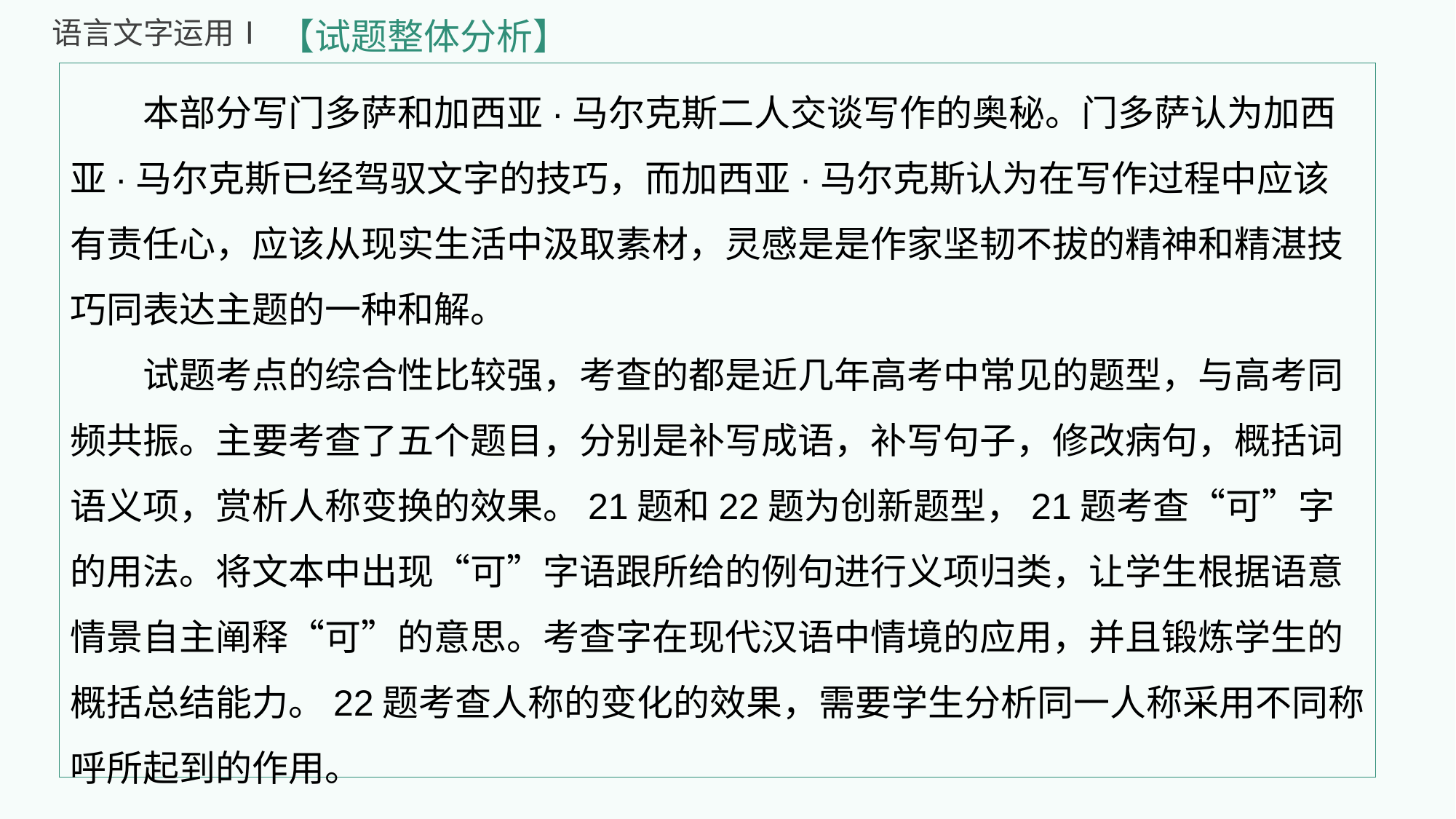

语言文字运用Ⅰ
【试题整体分析】
本部分写门多萨和加西亚·马尔克斯二人交谈写作的奥秘。门多萨认为加西亚·马尔克斯已经驾驭文字的技巧，而加西亚·马尔克斯认为在写作过程中应该有责任心，应该从现实生活中汲取素材，灵感是是作家坚韧不拔的精神和精湛技巧同表达主题的一种和解。
试题考点的综合性比较强，考查的都是近几年高考中常见的题型，与高考同频共振。主要考查了五个题目，分别是补写成语，补写句子，修改病句，概括词语义项，赏析人称变换的效果。21题和22题为创新题型，21题考查“可”字的用法。将文本中出现“可”字语跟所给的例句进行义项归类，让学生根据语意情景自主阐释“可”的意思。考查字在现代汉语中情境的应用，并且锻炼学生的概括总结能力。22题考查人称的变化的效果，需要学生分析同一人称采用不同称呼所起到的作用。